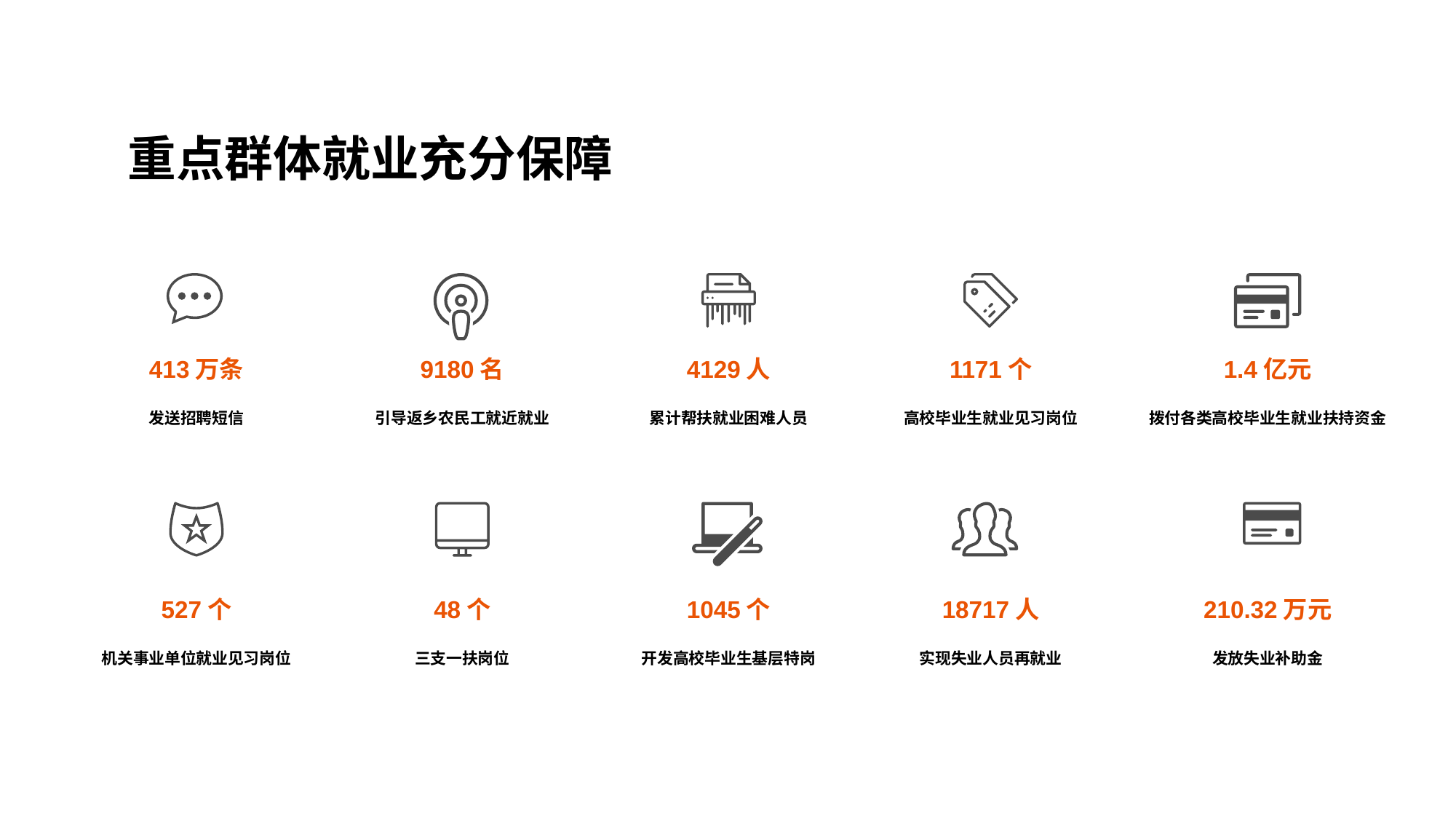

重点群体就业充分保障

413万条
发送招聘短信
9180名
引导返乡农民工就近就业
4129人
累计帮扶就业困难人员
1171个
高校毕业生就业见习岗位
1.4亿元
拨付各类高校毕业生就业扶持资金

527个
机关事业单位就业见习岗位
48个
三支一扶岗位
1045个
开发高校毕业生基层特岗
18717人
实现失业人员再就业
210.32万元
发放失业补助金